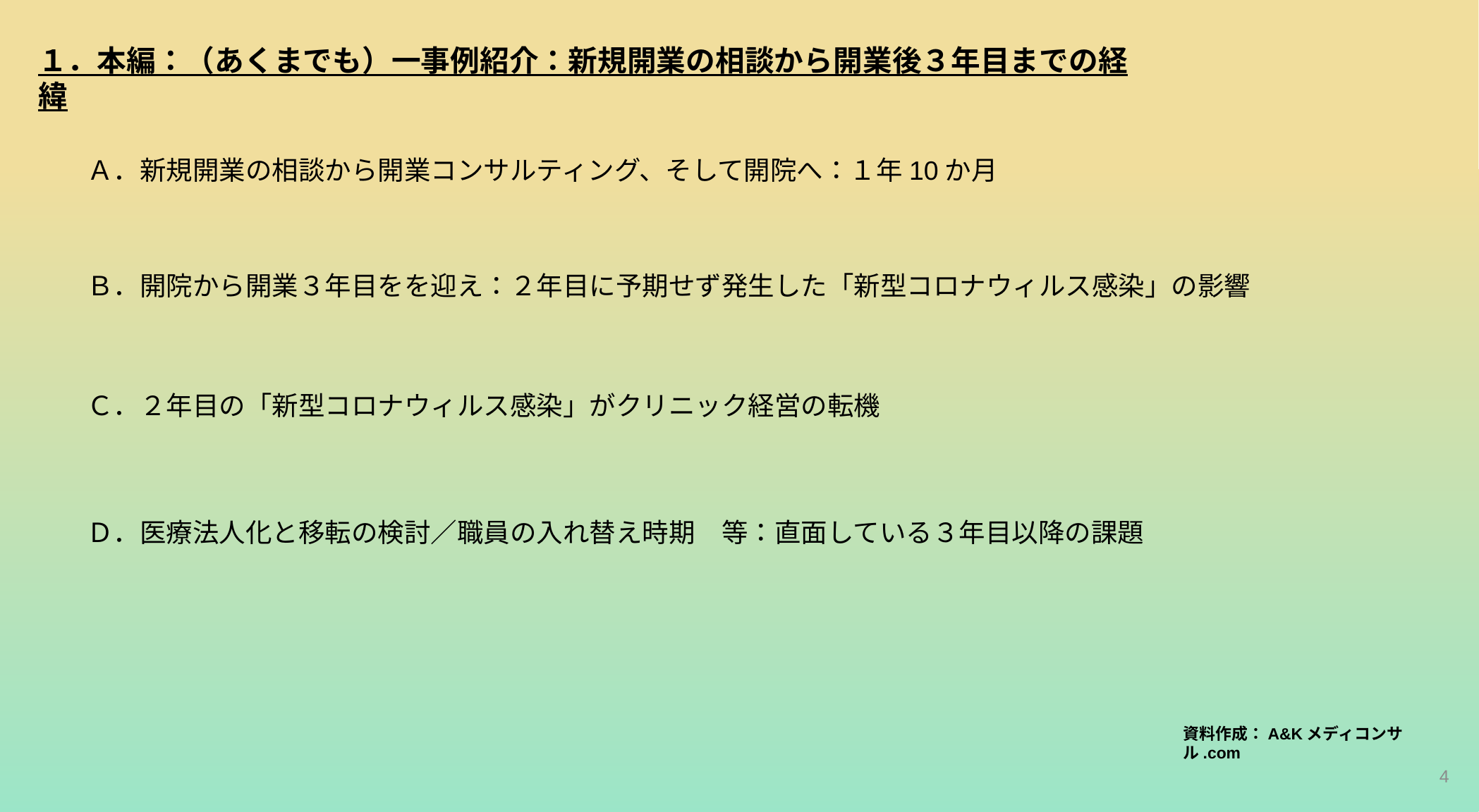

１．本編：（あくまでも）一事例紹介：新規開業の相談から開業後３年目までの経緯
Ａ．新規開業の相談から開業コンサルティング、そして開院へ：１年10か月

Ｂ．開院から開業３年目をを迎え：２年目に予期せず発生した「新型コロナウィルス感染」の影響

Ｃ．２年目の「新型コロナウィルス感染」がクリニック経営の転機

Ｄ．医療法人化と移転の検討／職員の入れ替え時期　等：直面している３年目以降の課題

資料作成：A&Kメディコンサル.com
4